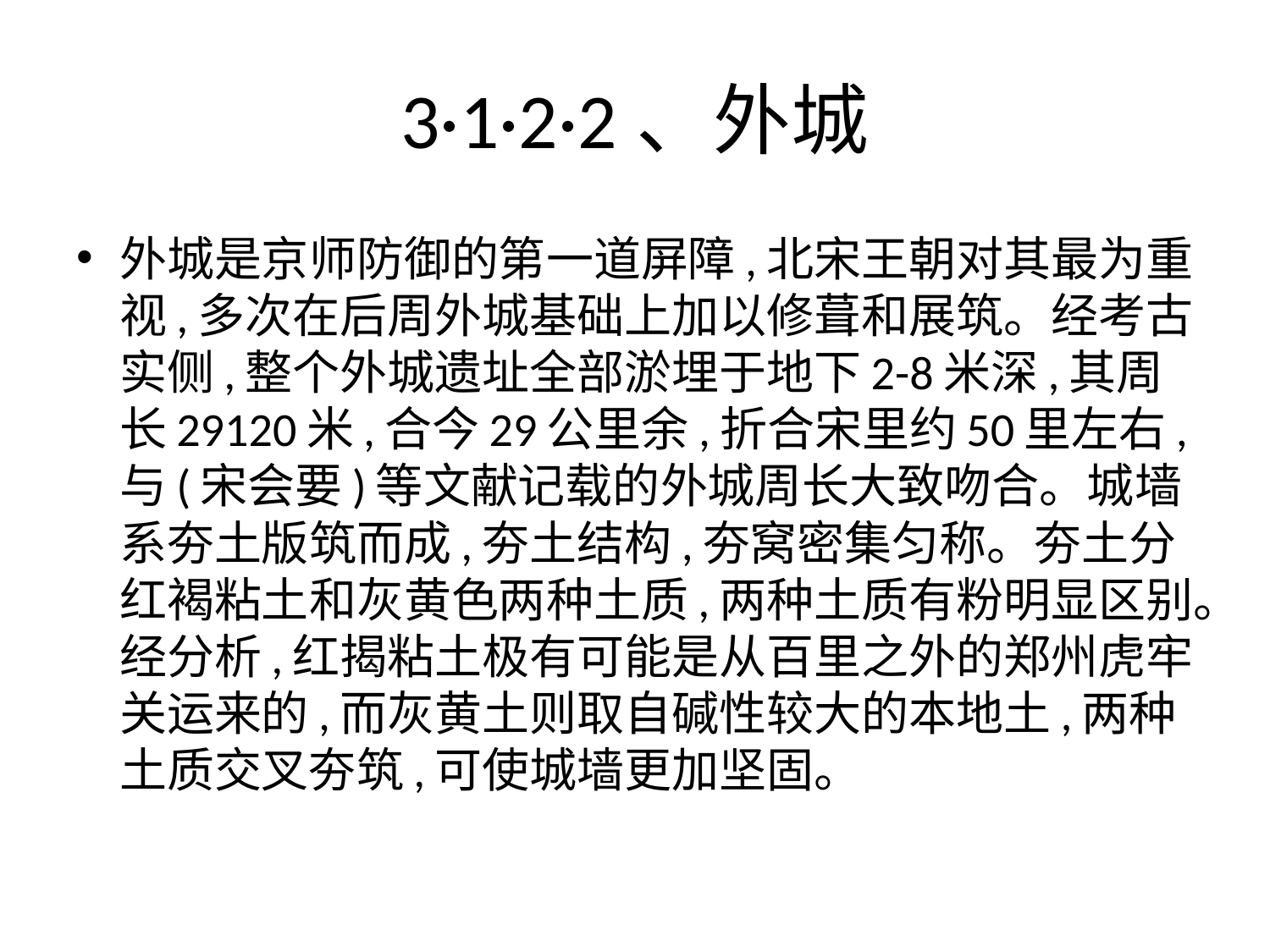

# 3·1·2·2、外城
外城是京师防御的第一道屏障,北宋王朝对其最为重视,多次在后周外城基础上加以修葺和展筑。经考古实侧,整个外城遗址全部淤埋于地下2-8米深,其周长29120米,合今29公里余,折合宋里约50里左右,与(宋会要)等文献记载的外城周长大致吻合。城墙系夯土版筑而成,夯土结构,夯窝密集匀称。夯土分红褐粘土和灰黄色两种土质,两种土质有粉明显区别。经分析,红揭粘土极有可能是从百里之外的郑州虎牢关运来的,而灰黄土则取自碱性较大的本地土,两种土质交叉夯筑,可使城墙更加坚固。